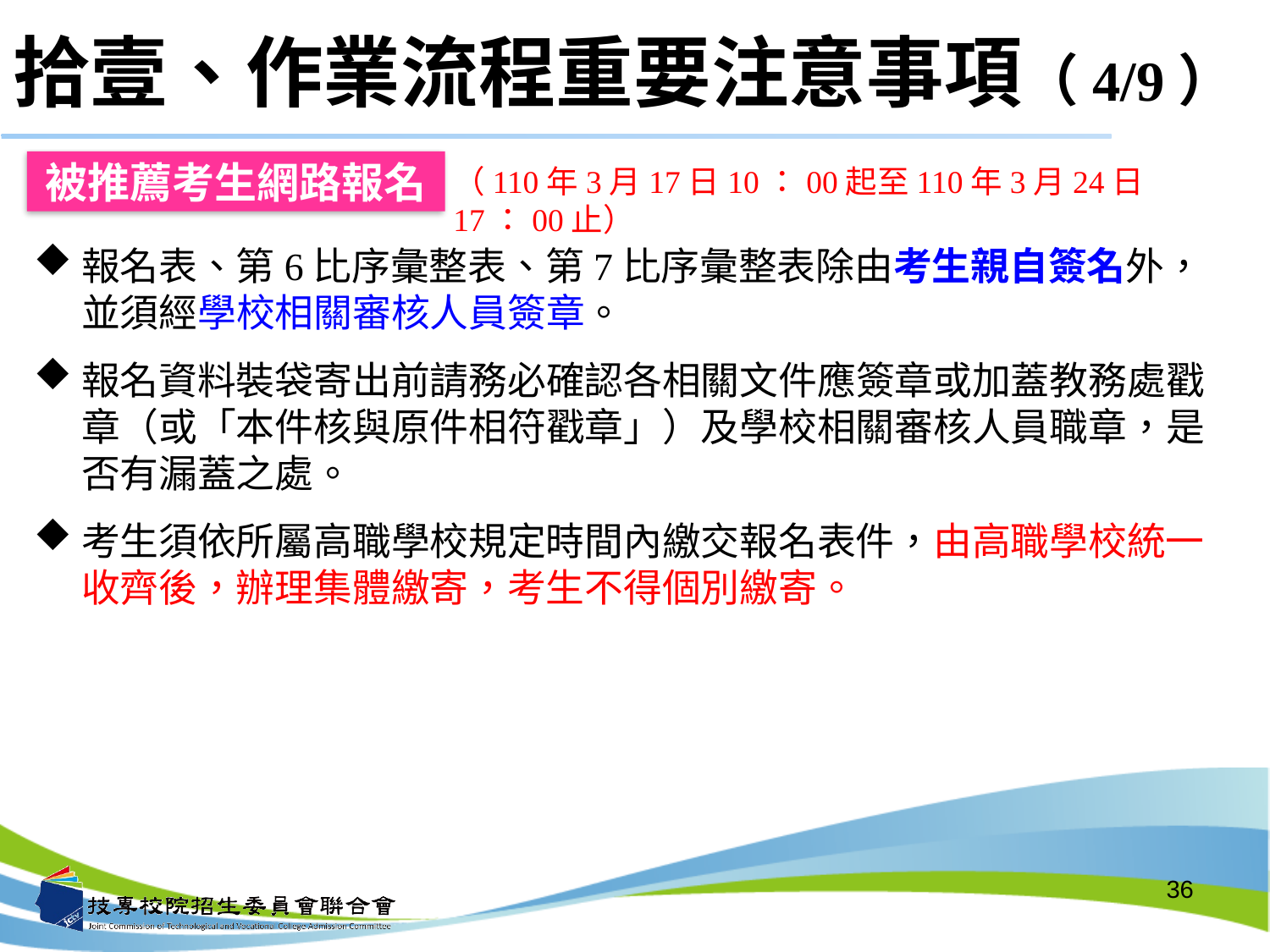

# 拾壹、作業流程重要注意事項（4/9）
被推薦考生網路報名
（110年3月17日10：00起至110年3月24日17：00止）
報名表、第6比序彙整表、第7比序彙整表除由考生親自簽名外，並須經學校相關審核人員簽章。
報名資料裝袋寄出前請務必確認各相關文件應簽章或加蓋教務處戳章（或「本件核與原件相符戳章」）及學校相關審核人員職章，是否有漏蓋之處。
考生須依所屬高職學校規定時間內繳交報名表件，由高職學校統一收齊後，辦理集體繳寄，考生不得個別繳寄。
36